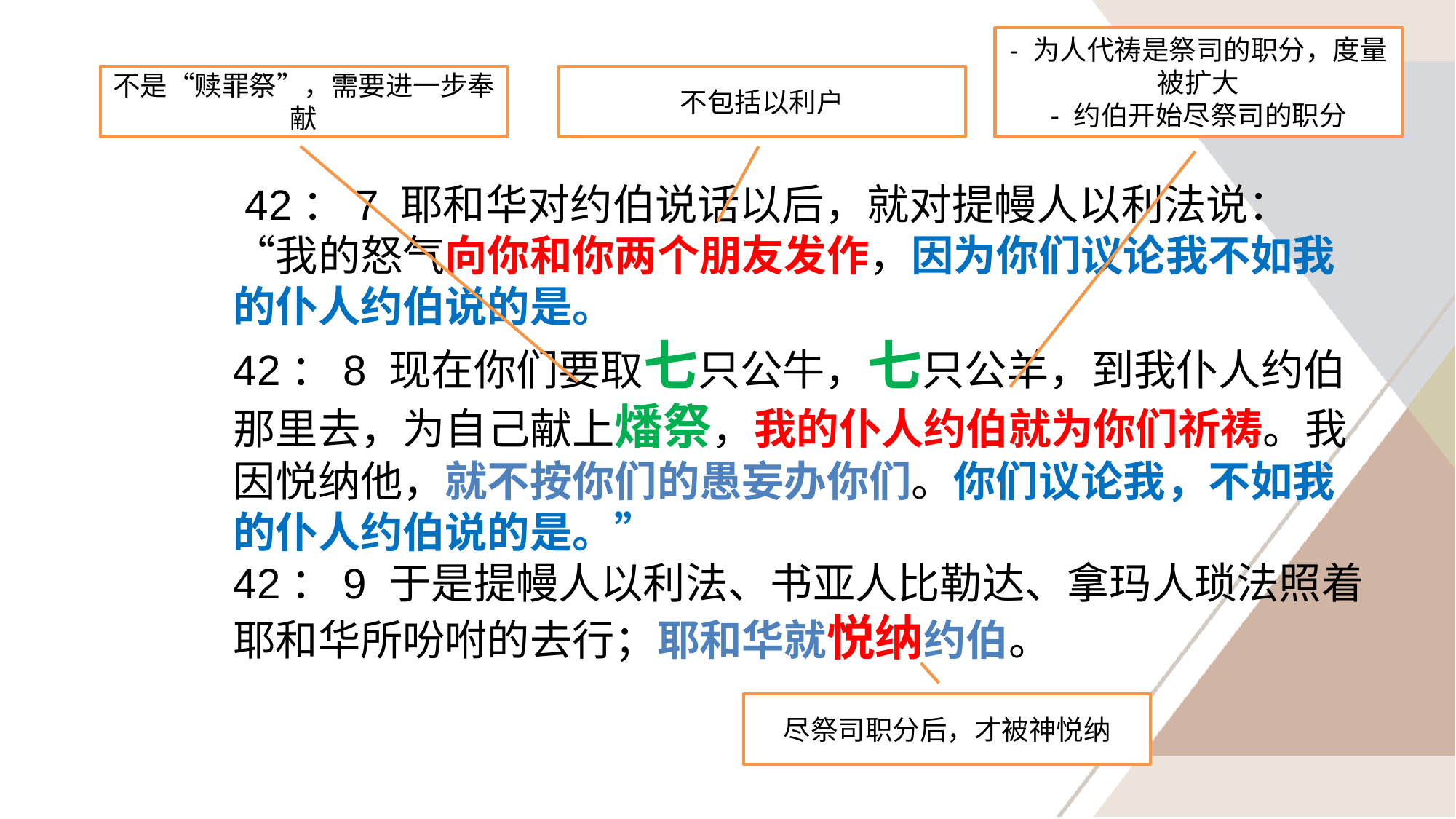

- 为人代祷是祭司的职分，度量被扩大
- 约伯开始尽祭司的职分
不是“赎罪祭”，需要进一步奉献
不包括以利户
 42：7 耶和华对约伯说话以后，就对提幔人以利法说：“我的怒气向你和你两个朋友发作，因为你们议论我不如我的仆人约伯说的是。
42：8 现在你们要取七只公牛，七只公羊，到我仆人约伯那里去，为自己献上燔祭，我的仆人约伯就为你们祈祷。我因悦纳他，就不按你们的愚妄办你们。你们议论我，不如我的仆人约伯说的是。”
42：9 于是提幔人以利法、书亚人比勒达、拿玛人琐法照着耶和华所吩咐的去行；耶和华就悦纳约伯。
尽祭司职分后，才被神悦纳